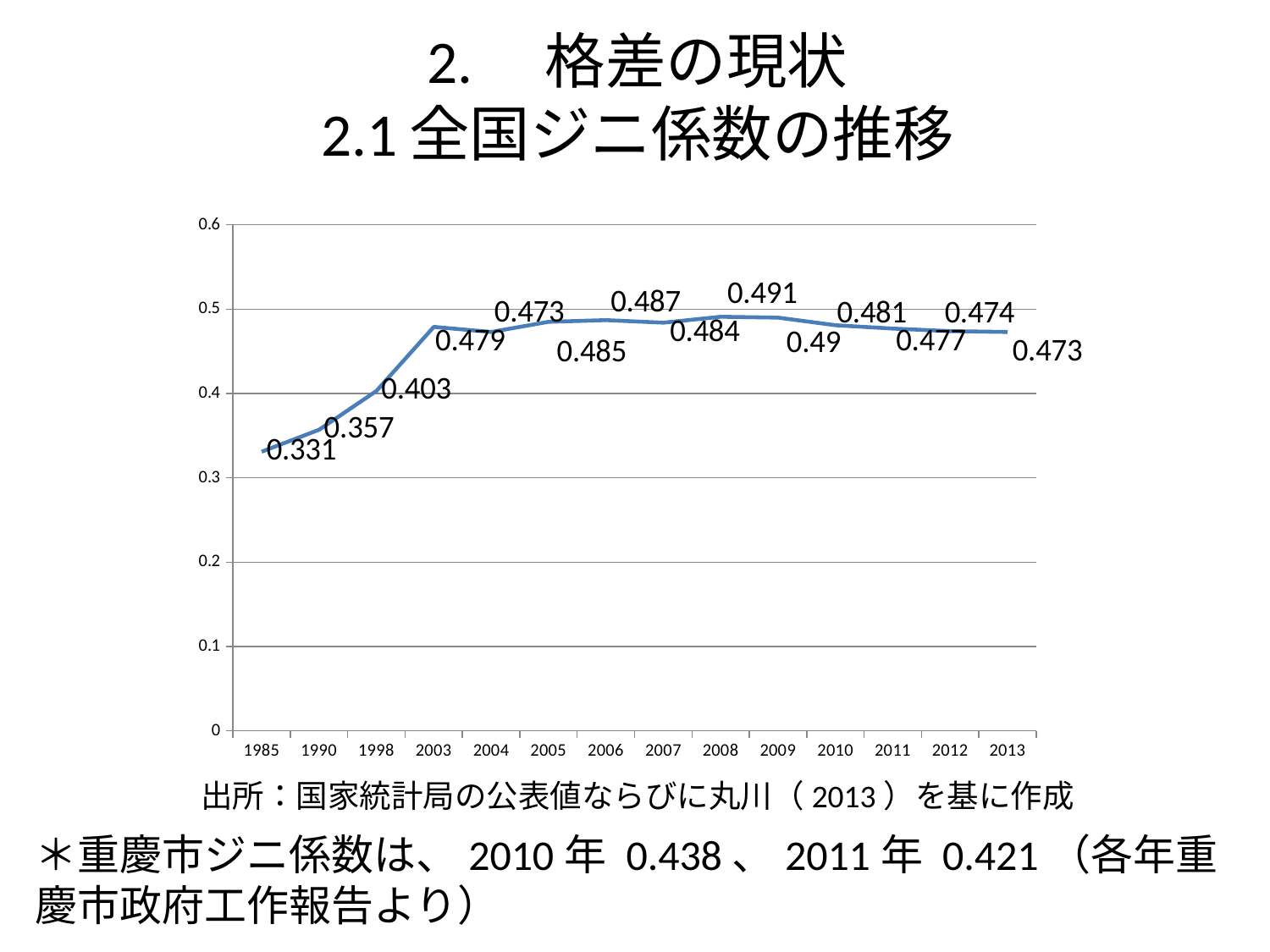

# 2.　格差の現状 2.1全国ジニ係数の推移

### Chart

| Category | 全国ジニ係数の推移 |
|---|---|
| 1985 | 0.331 |
| 1990 | 0.357 |
| 1998 | 0.403 |
| 2003 | 0.479 |
| 2004 | 0.473 |
| 2005 | 0.485 |
| 2006 | 0.487 |
| 2007 | 0.484 |
| 2008 | 0.491 |
| 2009 | 0.49 |
| 2010 | 0.481 |
| 2011 | 0.477 |
| 2012 | 0.474 |
| 2013 | 0.473 |
出所：国家統計局の公表値ならびに丸川（2013）を基に作成
＊重慶市ジニ係数は、2010年 0.438、2011年 0.421（各年重慶市政府工作報告より）